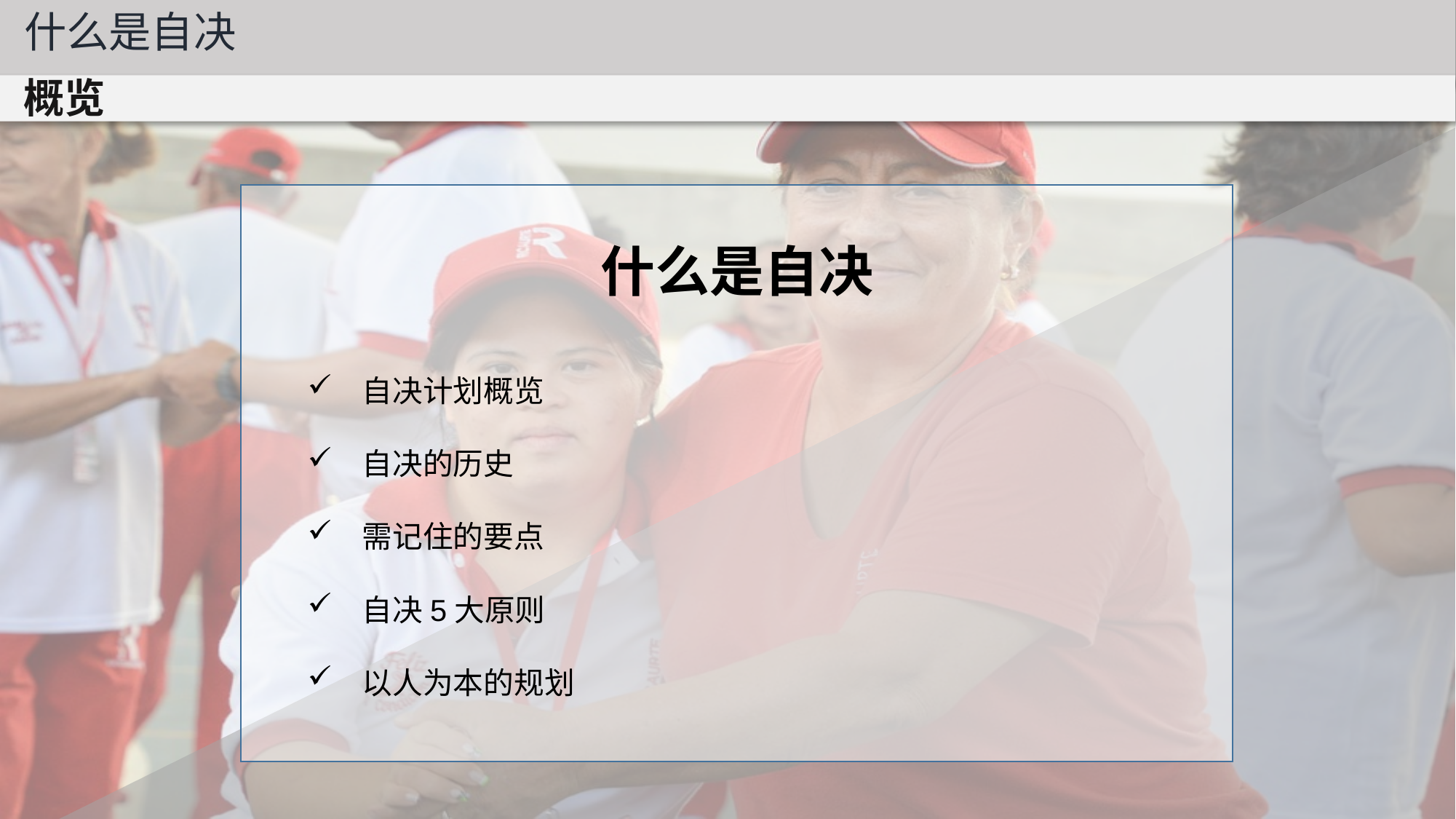

什么是自决
概览

什么是自决
自决计划概览

自决的历史

需记住的要点

自决5大原则

以人为本的规划